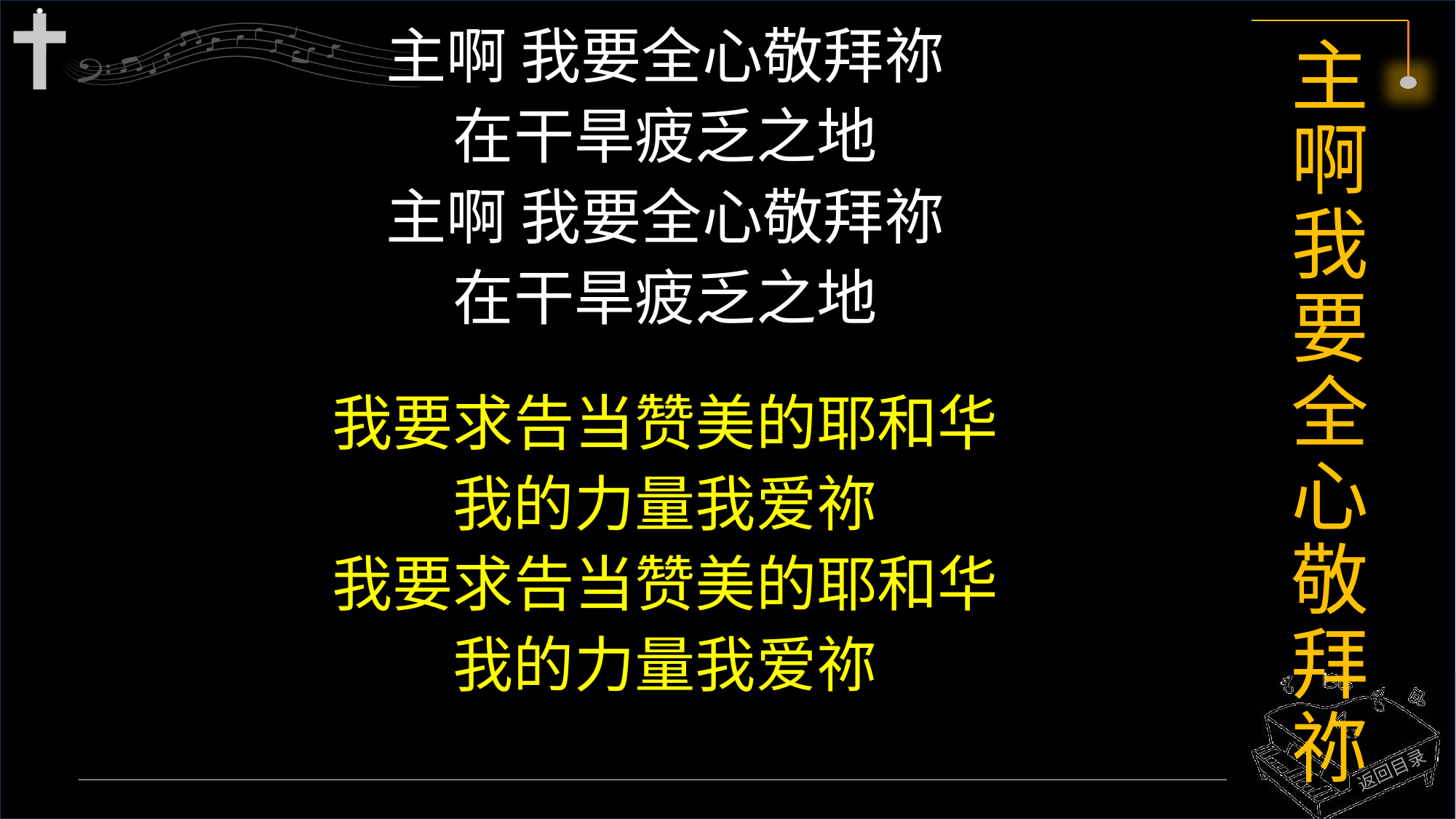

主啊 我要全心敬拜祢
在干旱疲乏之地
主啊 我要全心敬拜祢
在干旱疲乏之地

我要求告当赞美的耶和华
我的力量我爱祢
我要求告当赞美的耶和华
我的力量我爱祢
# 主啊我要全心敬拜祢